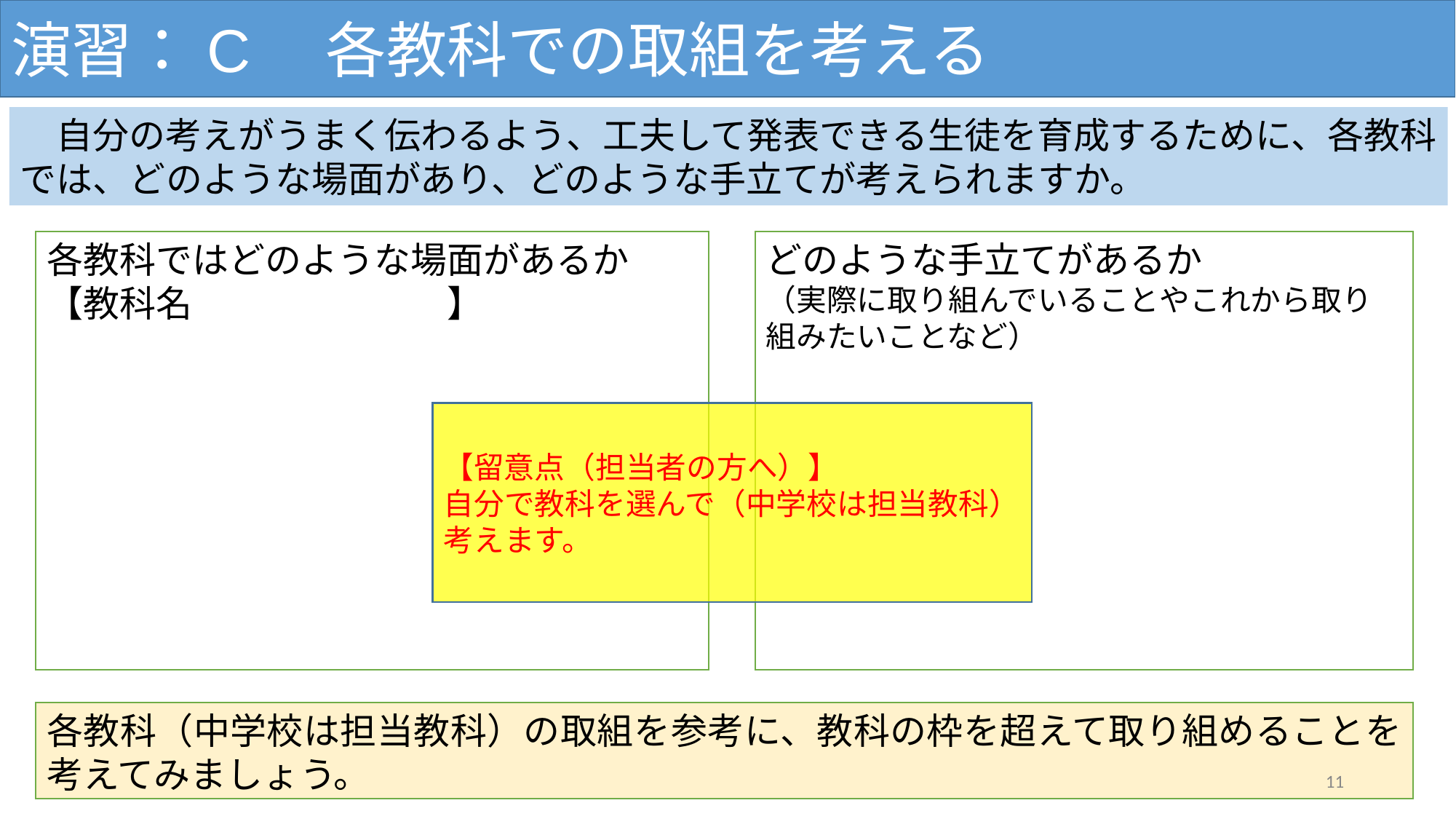

演習：C　各教科での取組を考える
　自分の考えがうまく伝わるよう、工夫して発表できる生徒を育成するために、各教科では、どのような場面があり、どのような手立てが考えられますか。
各教科ではどのような場面があるか
【教科名　　　　　　　】
どのような手立てがあるか
（実際に取り組んでいることやこれから取り組みたいことなど）
【留意点（担当者の方へ）】
自分で教科を選んで（中学校は担当教科）考えます。
各教科（中学校は担当教科）の取組を参考に、教科の枠を超えて取り組めることを考えてみましょう。
11